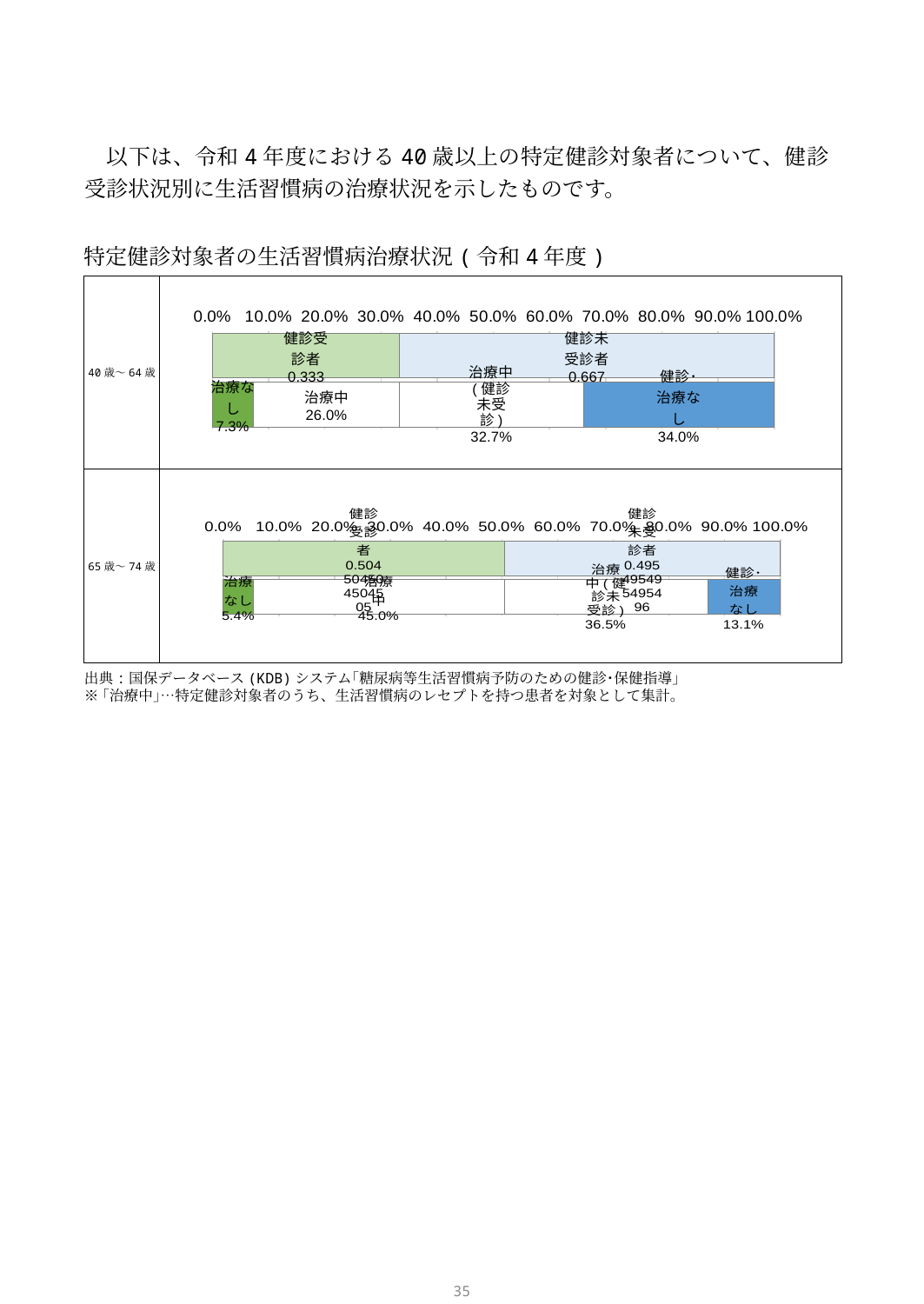

以下は、令和4年度における40歳以上の特定健診対象者について、健診受診状況別に生活習慣病の治療状況を示したものです。
特定健診対象者の生活習慣病治療状況(令和4年度)
| 40歳～64歳 |  |
| --- | --- |
| 65歳～74歳 |  |

### Chart

| Category | 健診受診者 | 治療なし | 治療中 | 健診未受診者 |  |  |
|---|---|---|---|---|---|---|

### Chart

| Category | 健診受診者 | 治療なし | 治療中 | 健診未受診者 |  |  |
|---|---|---|---|---|---|---|
出典:国保データベース(KDB)システム｢糖尿病等生活習慣病予防のための健診･保健指導｣
※｢治療中｣…特定健診対象者のうち、生活習慣病のレセプトを持つ患者を対象として集計。
35